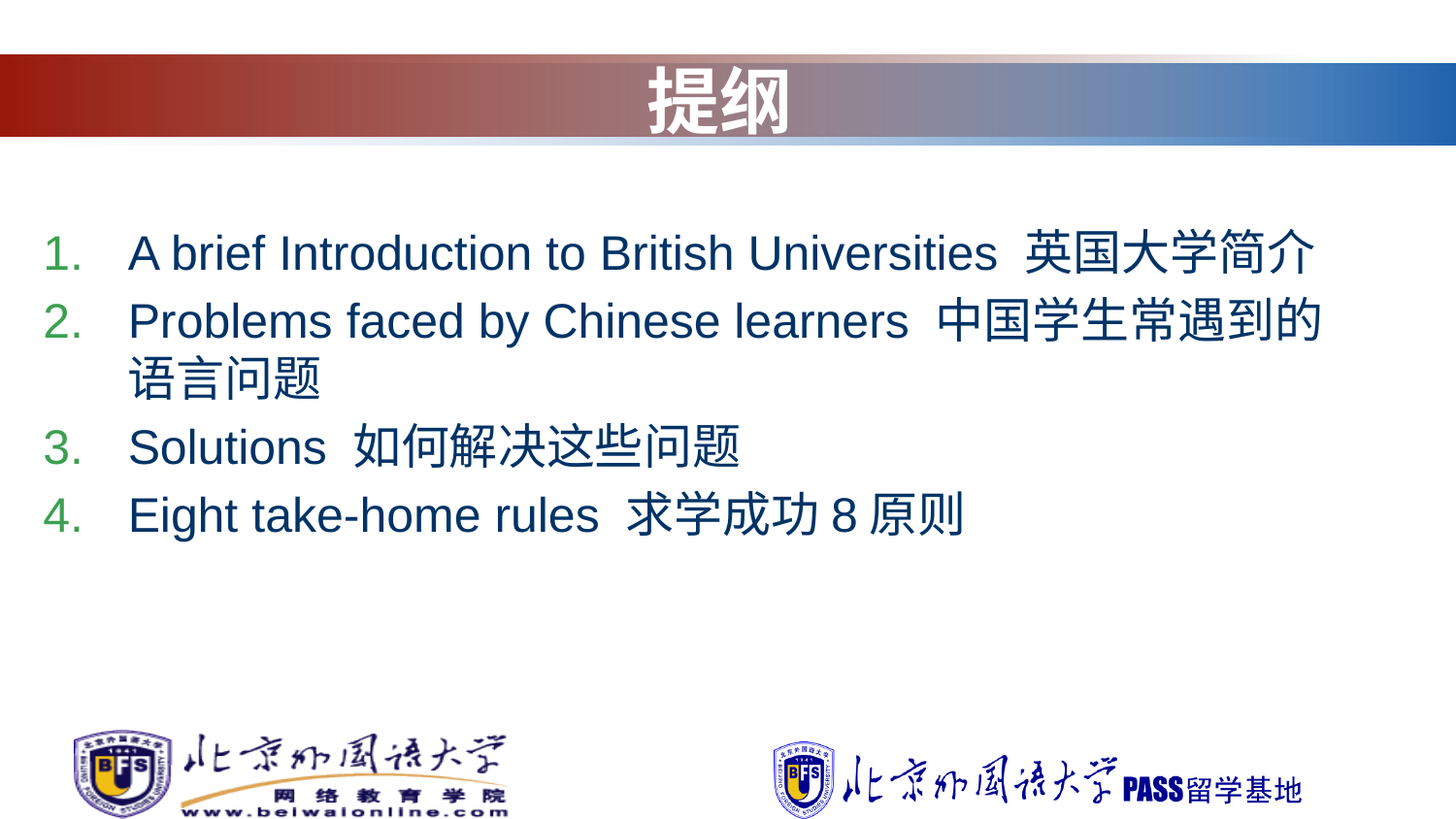

提纲
A brief Introduction to British Universities 英国大学简介
Problems faced by Chinese learners 中国学生常遇到的语言问题
Solutions 如何解决这些问题
Eight take-home rules 求学成功8原则